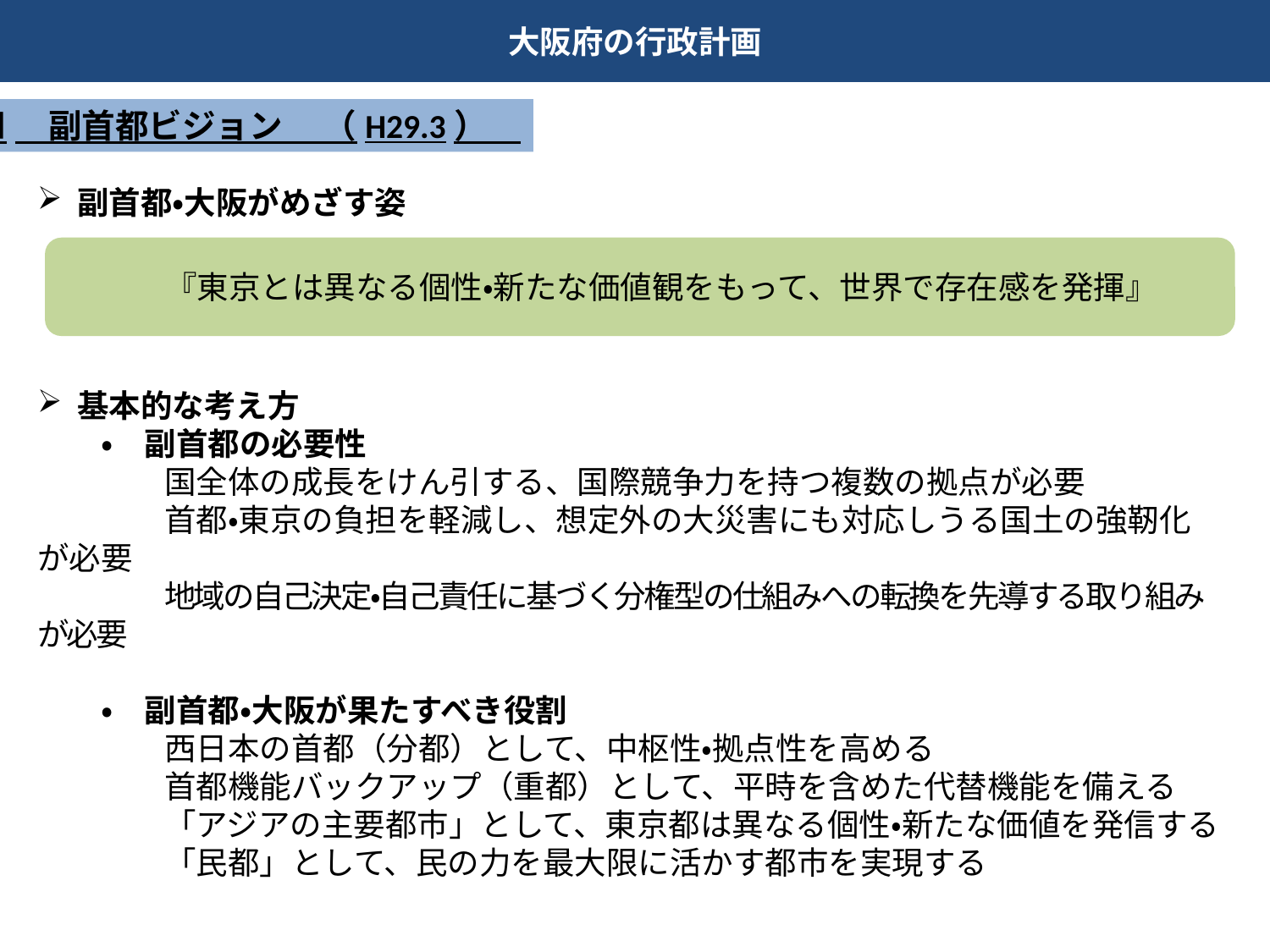

大阪府の行政計画
■　副首都ビジョン 　（H29.3）
副首都・大阪がめざす姿

　『東京とは異なる個性・新たな価値観をもって、世界で存在感を発揮』
基本的な考え方
　　・　副首都の必要性
　　　　国全体の成長をけん引する、国際競争力を持つ複数の拠点が必要
　　　　首都・東京の負担を軽減し、想定外の大災害にも対応しうる国土の強靭化が必要
　　　　地域の自己決定・自己責任に基づく分権型の仕組みへの転換を先導する取り組みが必要

　　・　副首都・大阪が果たすべき役割
　　　　西日本の首都（分都）として、中枢性・拠点性を高める
　　　　首都機能バックアップ（重都）として、平時を含めた代替機能を備える
　　　　「アジアの主要都市」として、東京都は異なる個性・新たな価値を発信する
　　　　「民都」として、民の力を最大限に活かす都市を実現する